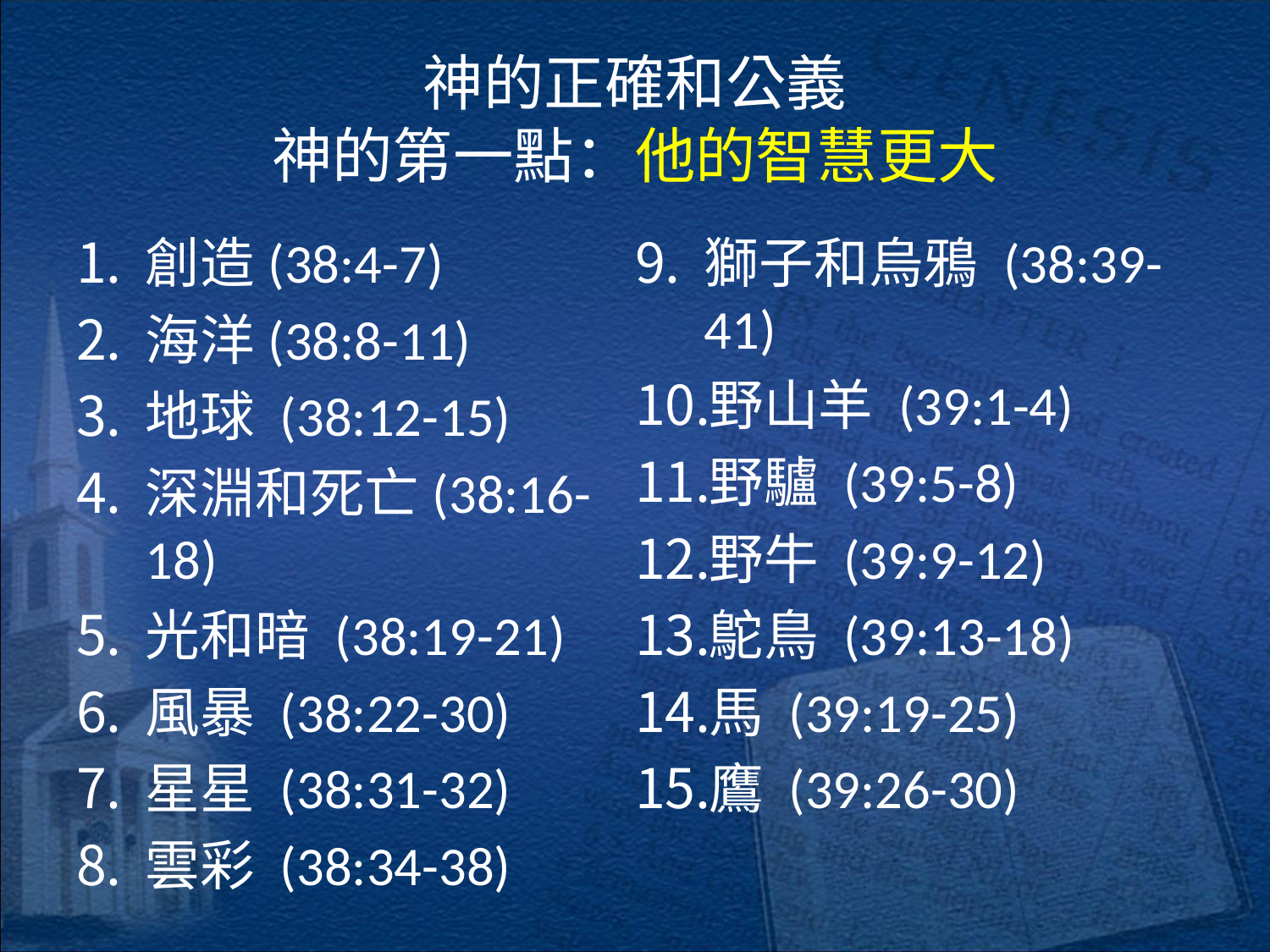

# 神的正確和公義 神的第一點：他的智慧更大
創造(38:4-7)
海洋(38:8-11)
地球 (38:12-15)
深淵和死亡(38:16-18)
光和暗 (38:19-21)
風暴 (38:22-30)
星星 (38:31-32)
雲彩 (38:34-38)
獅子和烏鴉 (38:39-41)
野山羊 (39:1-4)
野驢 (39:5-8)
野牛 (39:9-12)
鴕鳥 (39:13-18)
馬 (39:19-25)
鷹 (39:26-30)